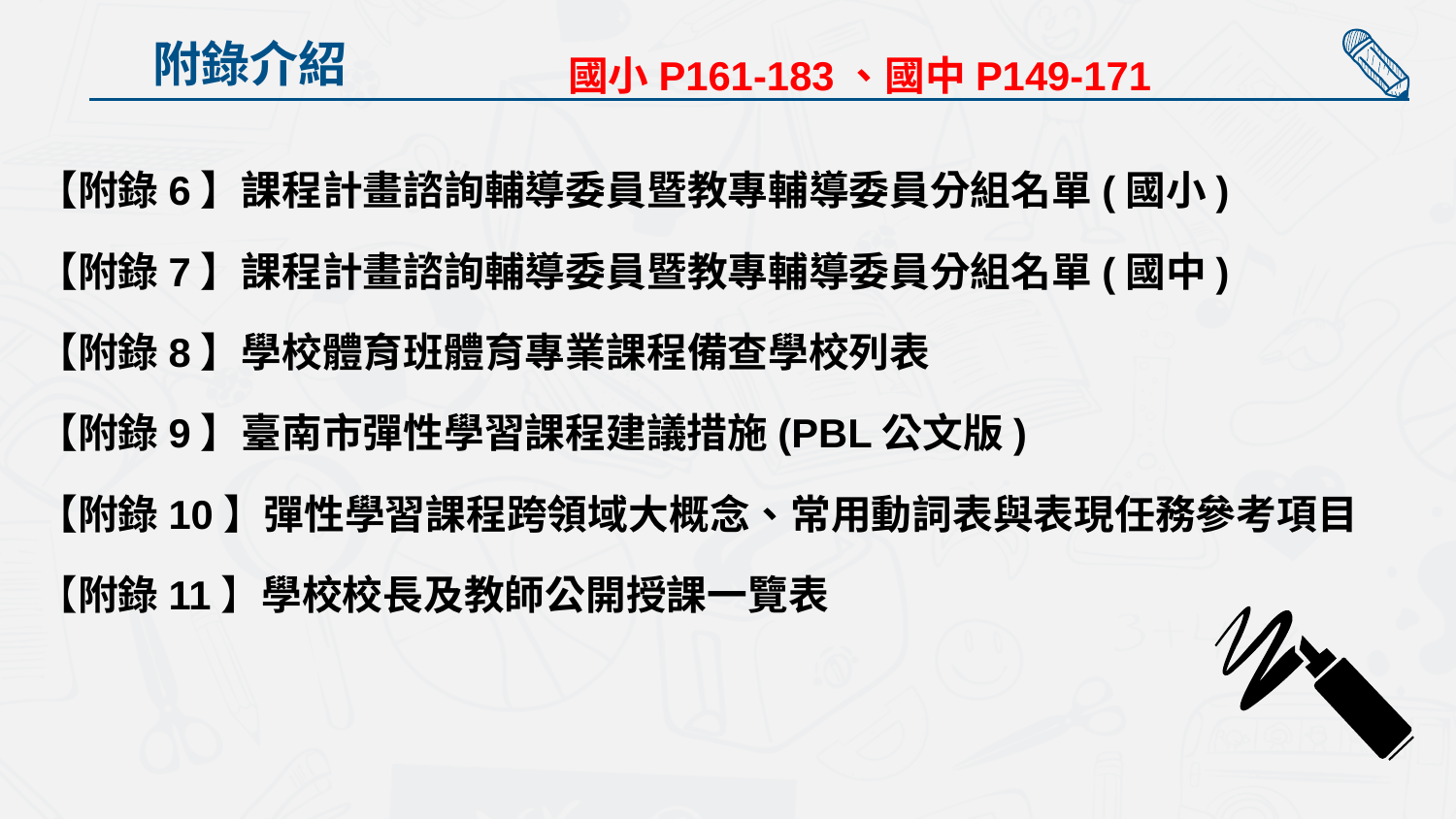

附錄介紹
國小P161-183、國中P149-171
【附錄6】課程計畫諮詢輔導委員暨教專輔導委員分組名單(國小)
【附錄7】課程計畫諮詢輔導委員暨教專輔導委員分組名單(國中)
【附錄8】學校體育班體育專業課程備查學校列表
【附錄9】臺南市彈性學習課程建議措施(PBL公文版)
【附錄10】彈性學習課程跨領域大概念、常用動詞表與表現任務參考項目
【附錄11】學校校長及教師公開授課一覽表